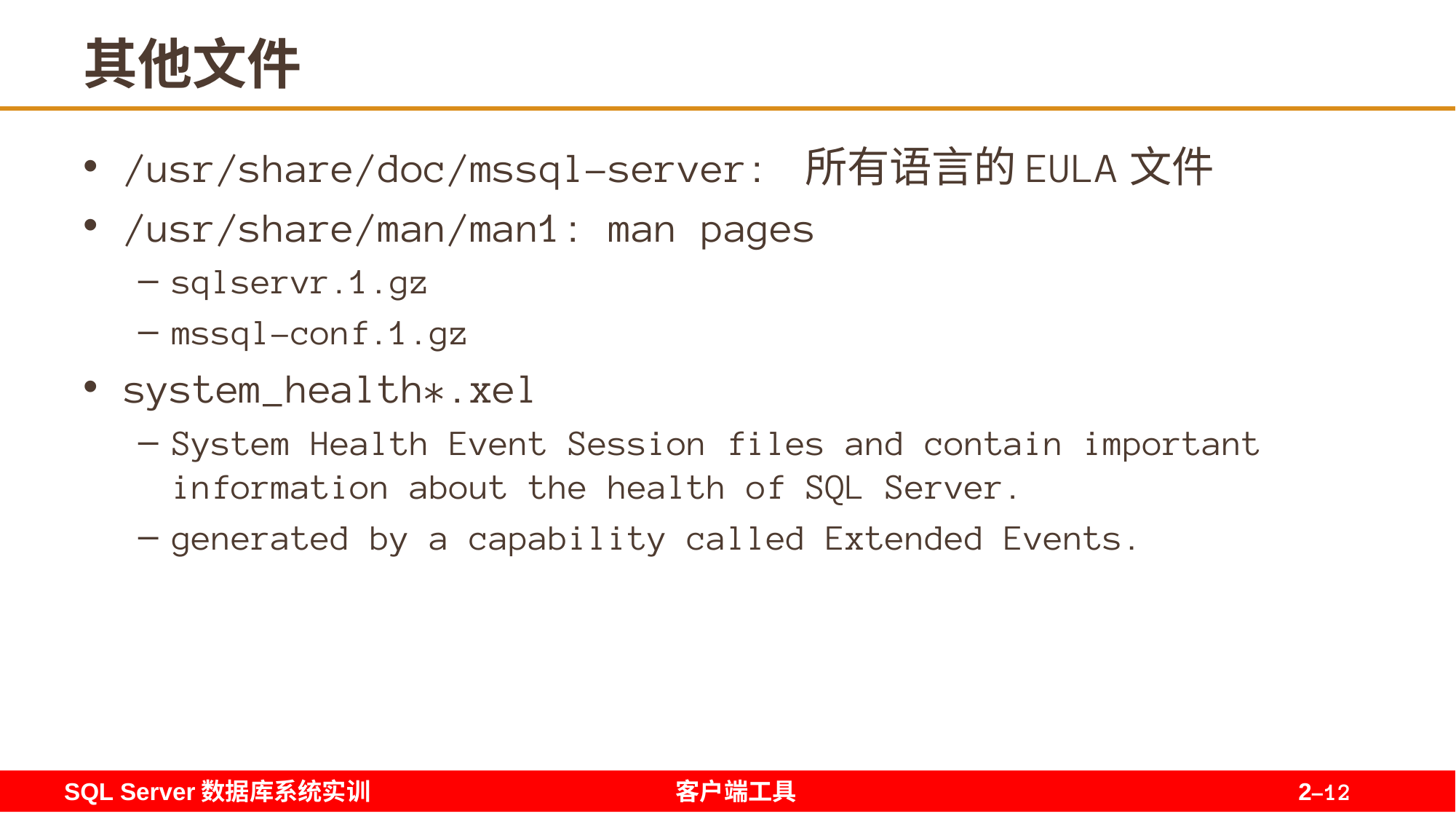

# 其他文件
/usr/share/doc/mssql-server: 所有语言的EULA文件
/usr/share/man/man1: man pages
sqlservr.1.gz
mssql-conf.1.gz
system_health*.xel
System Health Event Session files and contain important information about the health of SQL Server.
generated by a capability called Extended Events.